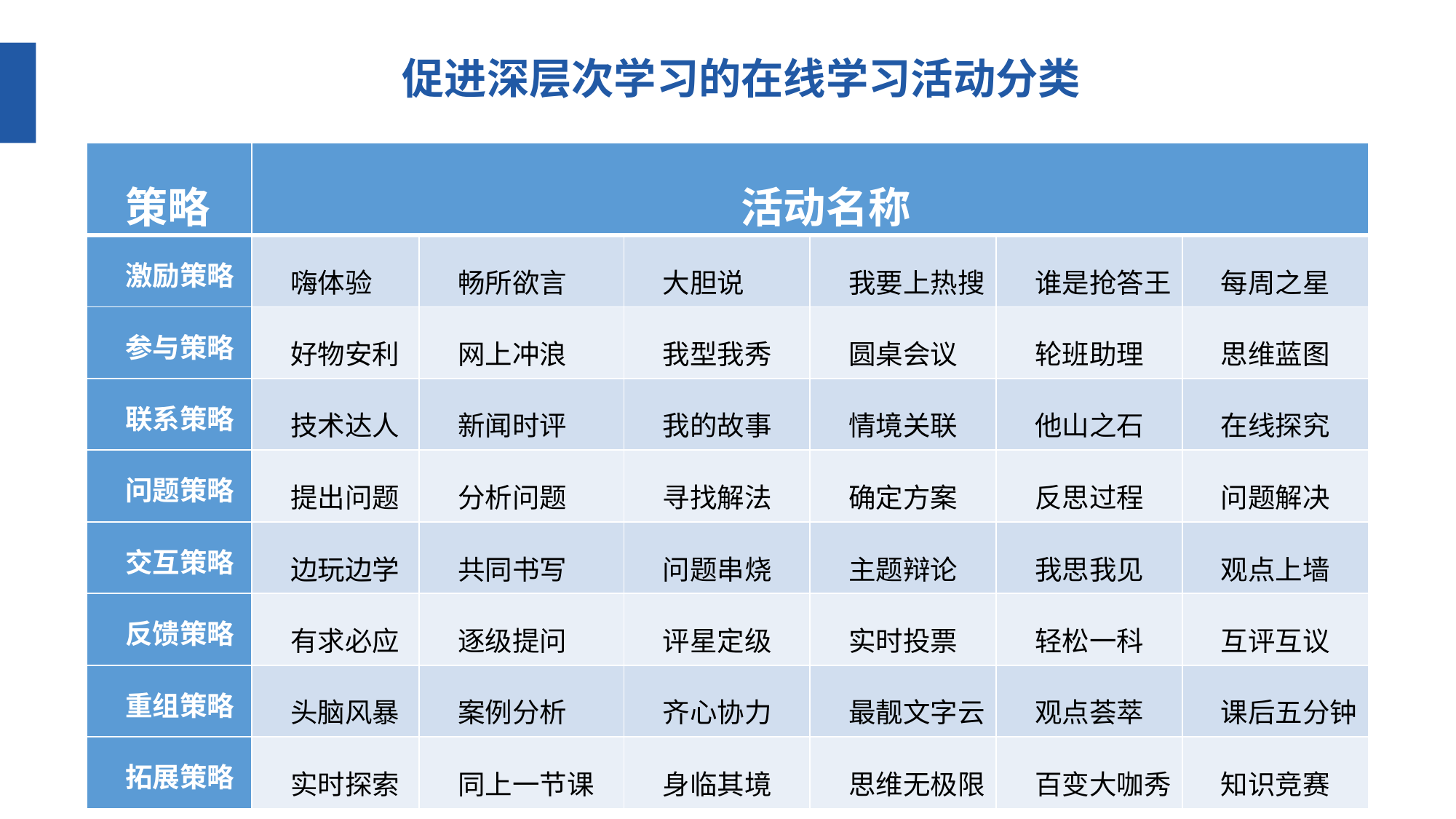

促进深层次学习的在线学习活动分类
| 策略 | 活动名称 |  |  |  |  |  |
| --- | --- | --- | --- | --- | --- | --- |
| 激励策略 | 嗨体验 | 畅所欲言 | 大胆说 | 我要上热搜 | 谁是抢答王 | 每周之星 |
| 参与策略 | 好物安利 | 网上冲浪 | 我型我秀 | 圆桌会议 | 轮班助理 | 思维蓝图 |
| 联系策略 | 技术达人 | 新闻时评 | 我的故事 | 情境关联 | 他山之石 | 在线探究 |
| 问题策略 | 提出问题 | 分析问题 | 寻找解法 | 确定方案 | 反思过程 | 问题解决 |
| 交互策略 | 边玩边学 | 共同书写 | 问题串烧 | 主题辩论 | 我思我见 | 观点上墙 |
| 反馈策略 | 有求必应 | 逐级提问 | 评星定级 | 实时投票 | 轻松一科 | 互评互议 |
| 重组策略 | 头脑风暴 | 案例分析 | 齐心协力 | 最靓文字云 | 观点荟萃 | 课后五分钟 |
| 拓展策略 | 实时探索 | 同上一节课 | 身临其境 | 思维无极限 | 百变大咖秀 | 知识竞赛 |